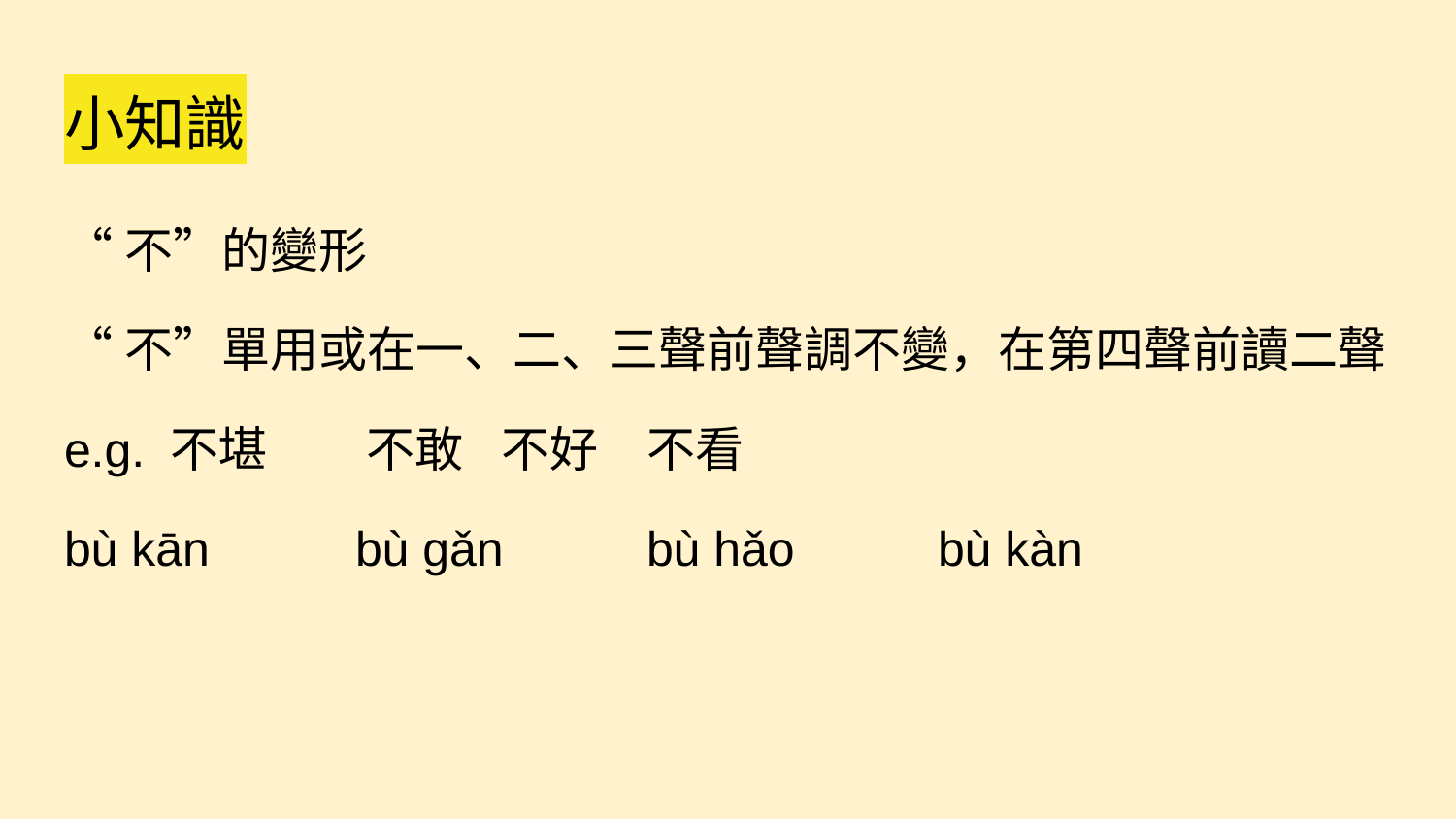

# 小知識
“不”的變形
“不”單用或在一、二、三聲前聲調不變，在第四聲前讀二聲
e.g. 不堪	 不敢	不好	不看
bù kān	bù gǎn	bù hǎo	bù kàn